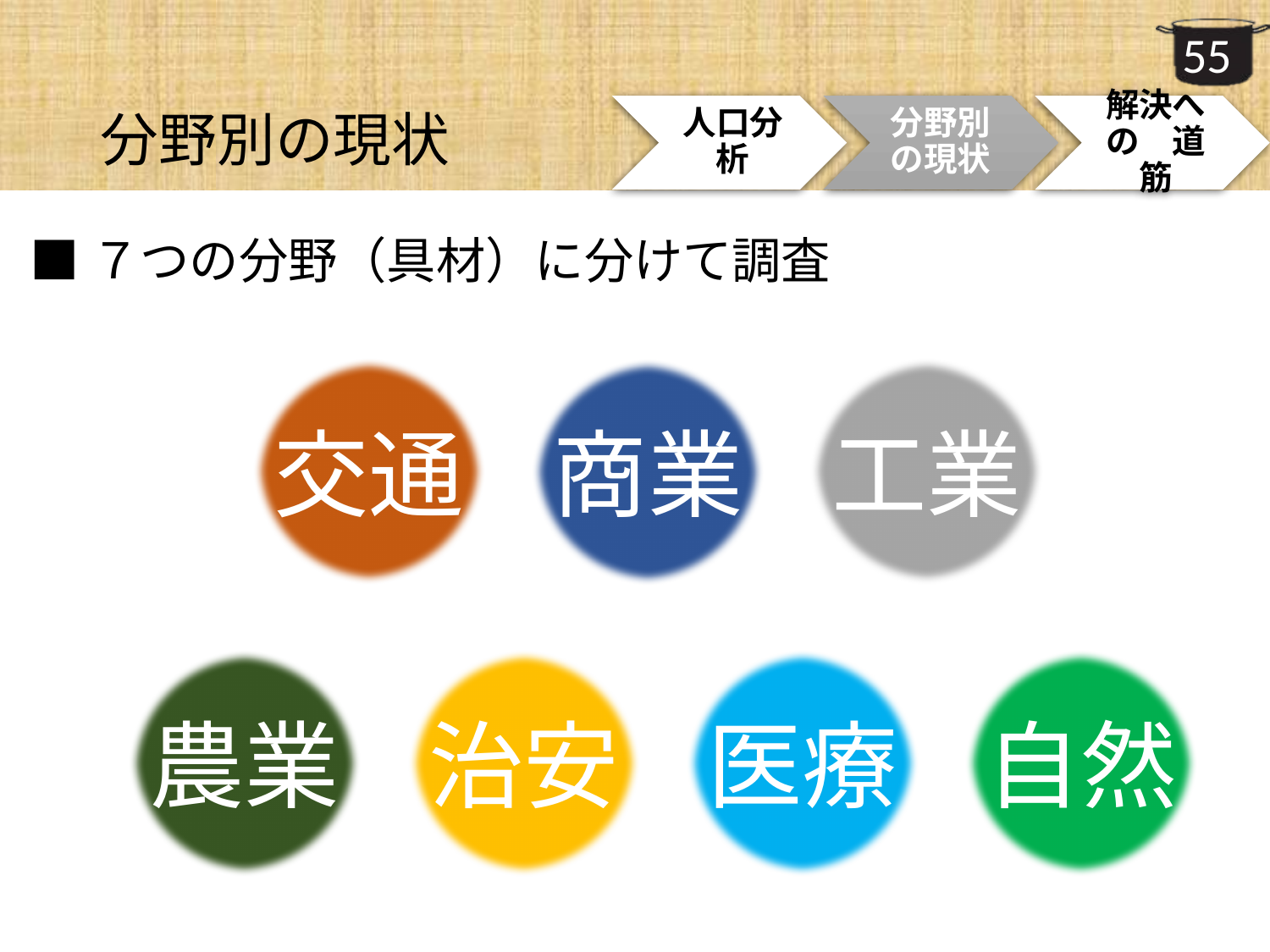

分野別の現状
人口分析
分野別
の現状
解決への　道筋
■７つの分野（具材）に分けて調査
交通
工業
商業
20歳～64歳
農業
治安
医療
自然